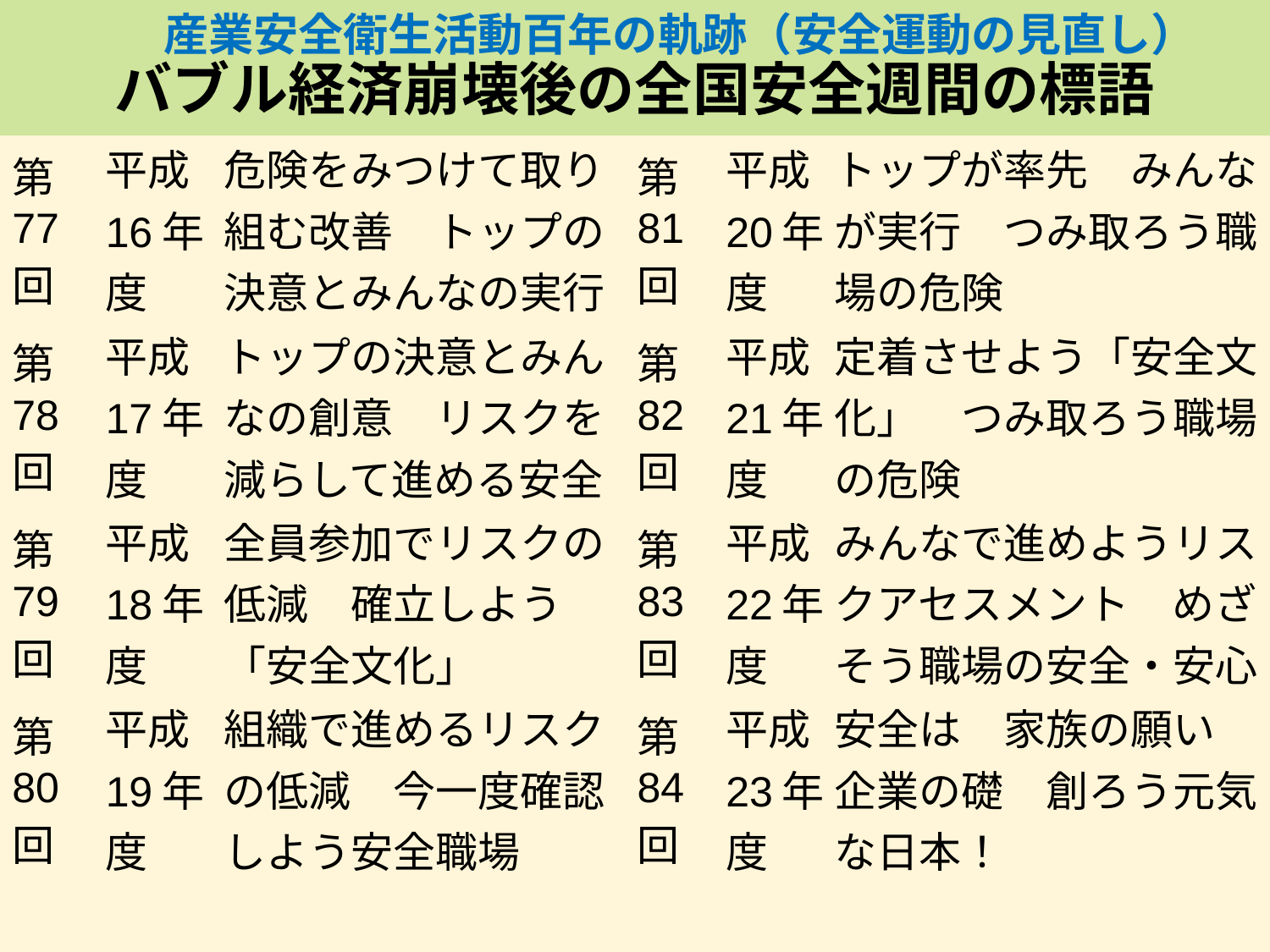

# 産業安全衛生活動百年の軌跡（安全運動の見直し）　 バブル経済崩壊後の全国安全週間の標語
| 第77回 | 平成16年度 | 危険をみつけて取り組む改善　トップの決意とみんなの実行 | 第81回 | 平成20年度 | トップが率先　みんなが実行　つみ取ろう職場の危険 |
| --- | --- | --- | --- | --- | --- |
| 第78回 | 平成17年度 | トップの決意とみんなの創意　リスクを減らして進める安全 | 第82回 | 平成21年度 | 定着させよう「安全文化」　つみ取ろう職場の危険 |
| 第79回 | 平成18年度 | 全員参加でリスクの低減　確立しよう「安全文化」 | 第83回 | 平成22年度 | みんなで進めようリスクアセスメント　めざそう職場の安全・安心 |
| 第80回 | 平成19年度 | 組織で進めるリスクの低減　今一度確認しよう安全職場 | 第84回 | 平成23年度 | 安全は　家族の願い　企業の礎　創ろう元気な日本！ |